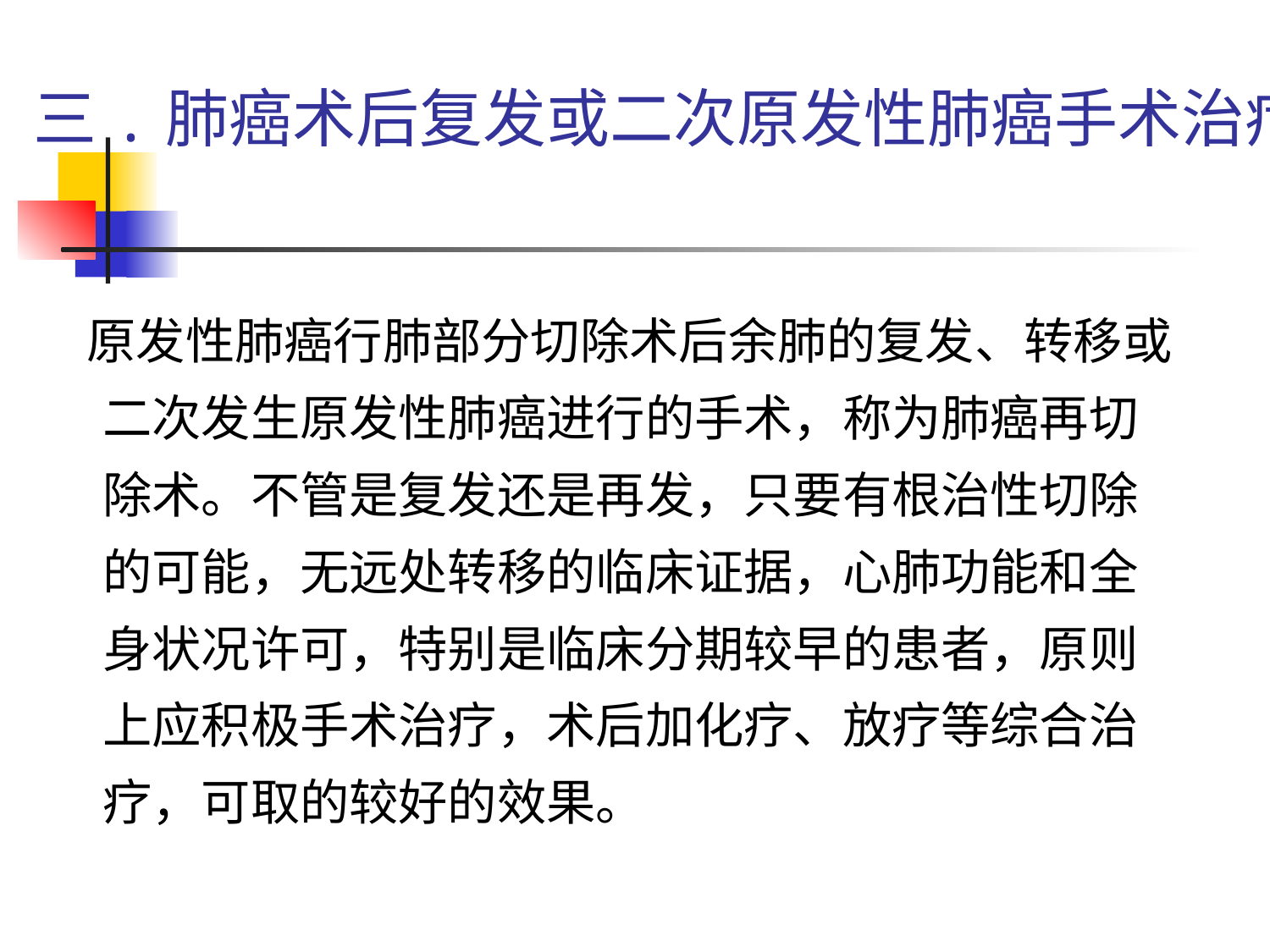

# 三.肺癌术后复发或二次原发性肺癌手术治疗
   原发性肺癌行肺部分切除术后余肺的复发、转移或二次发生原发性肺癌进行的手术，称为肺癌再切除术。不管是复发还是再发，只要有根治性切除的可能，无远处转移的临床证据，心肺功能和全身状况许可，特别是临床分期较早的患者，原则上应积极手术治疗，术后加化疗、放疗等综合治疗，可取的较好的效果。